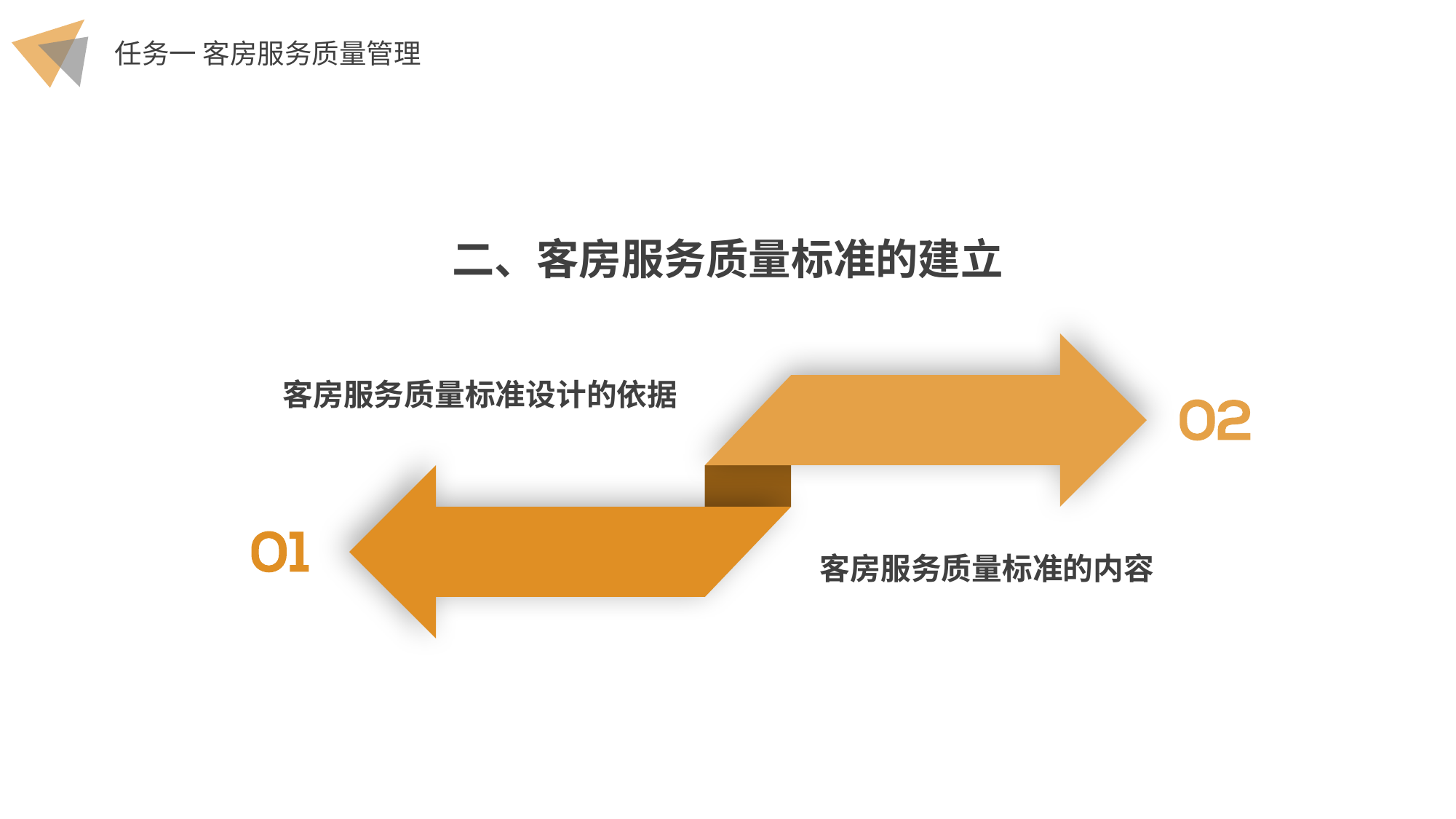

二、客房服务质量标准的建立

客房服务质量标准设计的依据

客房服务质量标准的内容